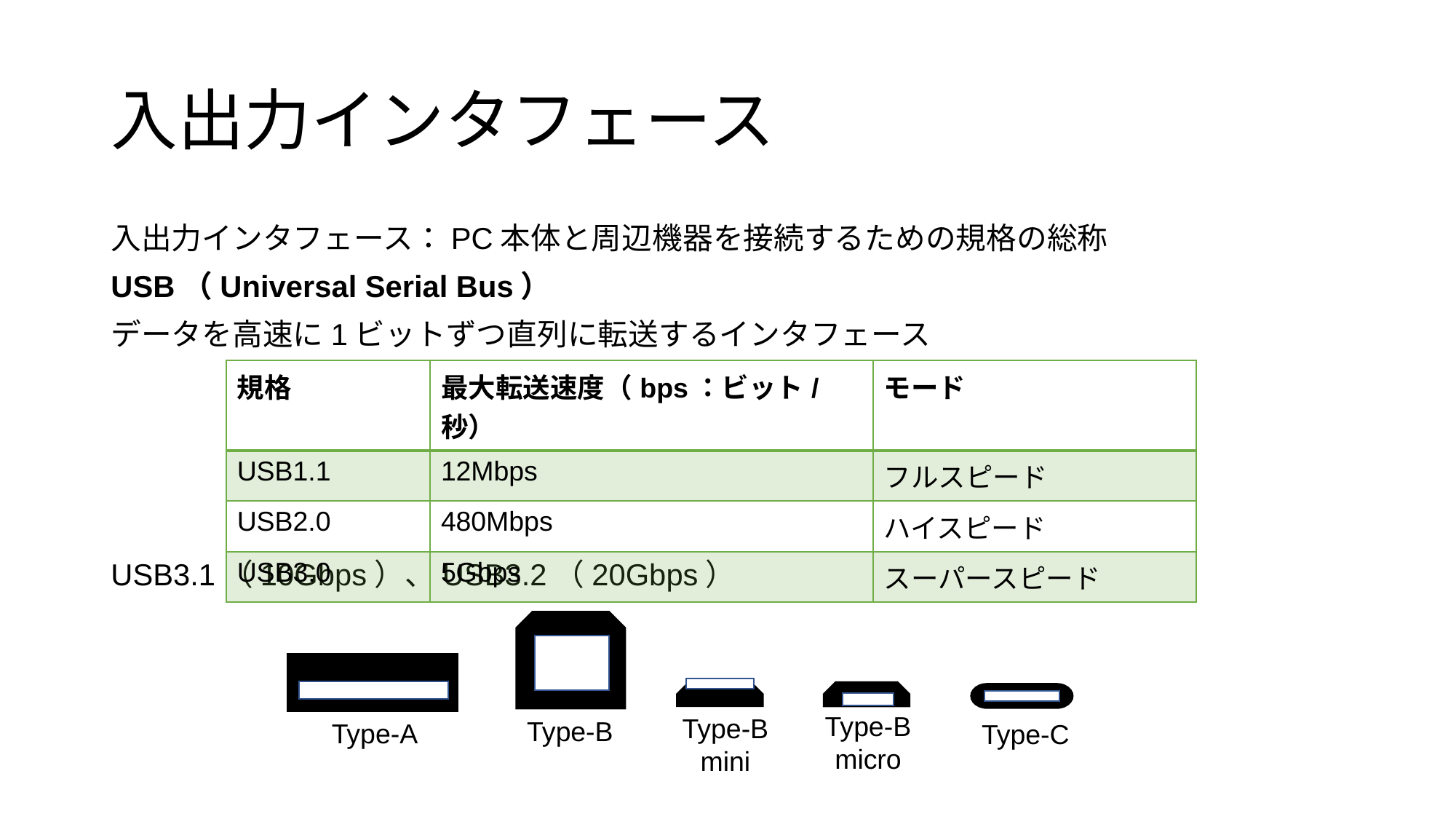

# 入出力インタフェース
入出力インタフェース：PC本体と周辺機器を接続するための規格の総称
USB（Universal Serial Bus）
データを高速に1ビットずつ直列に転送するインタフェース

USB3.1（10Gbps）、USB3.2（20Gbps）

| 規格 | 最大転送速度（bps：ビット/秒） | モード |
| --- | --- | --- |
| USB1.1 | 12Mbps | フルスピード |
| USB2.0 | 480Mbps | ハイスピード |
| USB3.0 | 5Gbps | スーパースピード |

Type-B

Type-A

Type-B
mini

Type-B
micro

Type-C